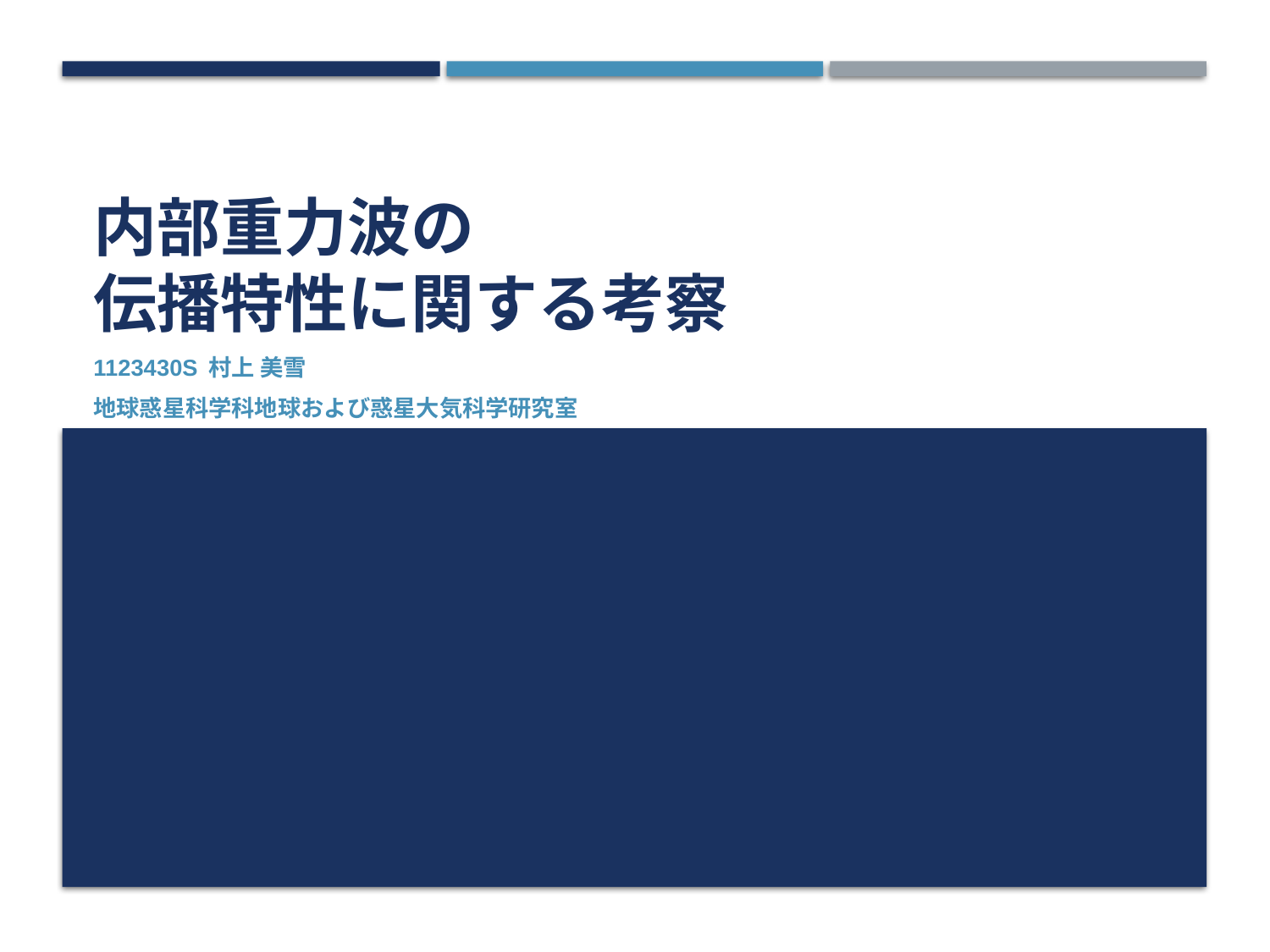

# 内部重力波の 伝播特性に関する考察
1123430s 村上 美雪
地球惑星科学科地球および惑星大気科学研究室